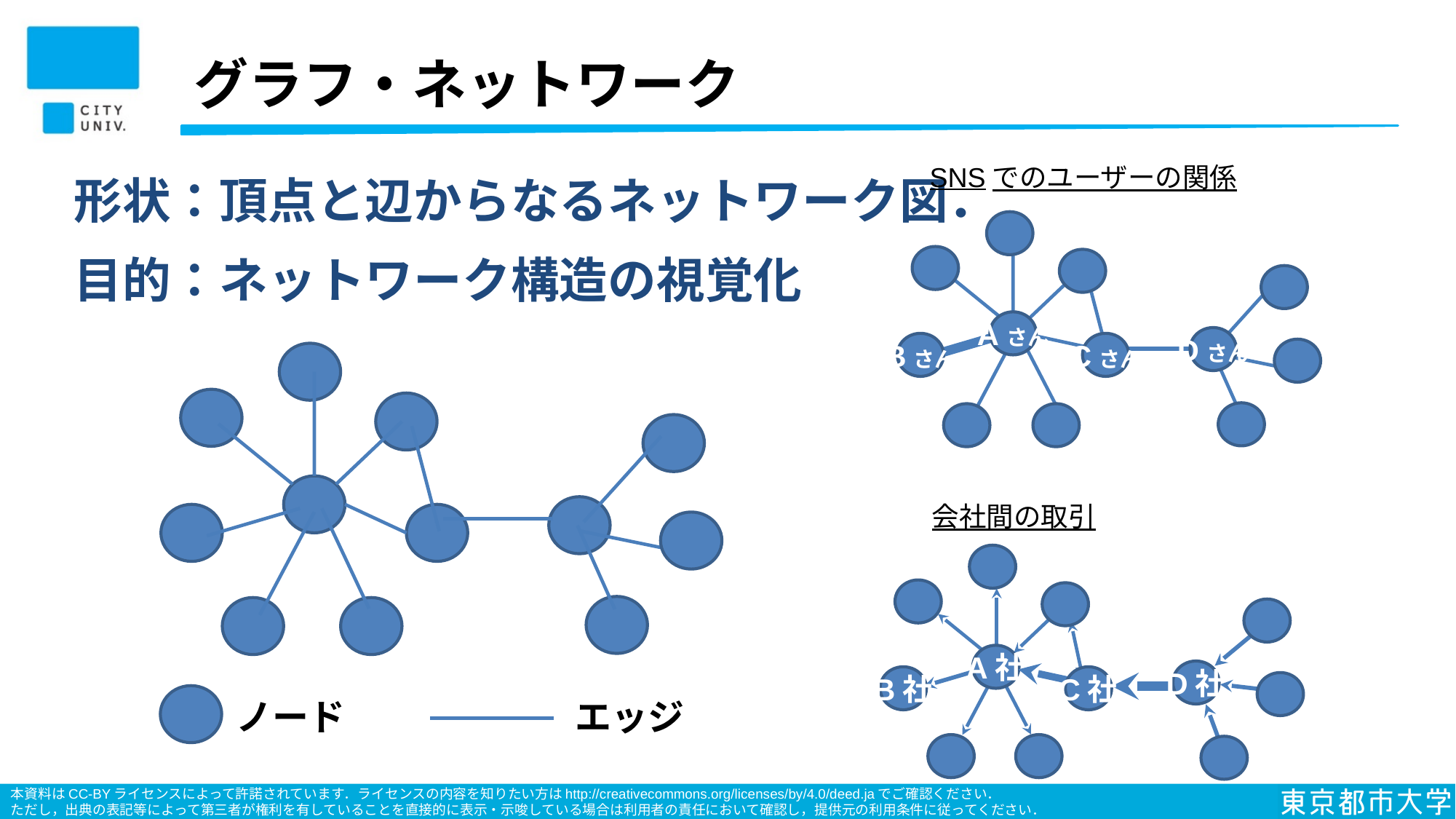

# グラフ・ネットワーク
形状：頂点と辺からなるネットワーク図．
目的：ネットワーク構造の視覚化
SNSでのユーザーの関係

Aさん
Dさん
Bさん
Cさん

ノード
エッジ
会社間の取引

A社
D社
B社
C社